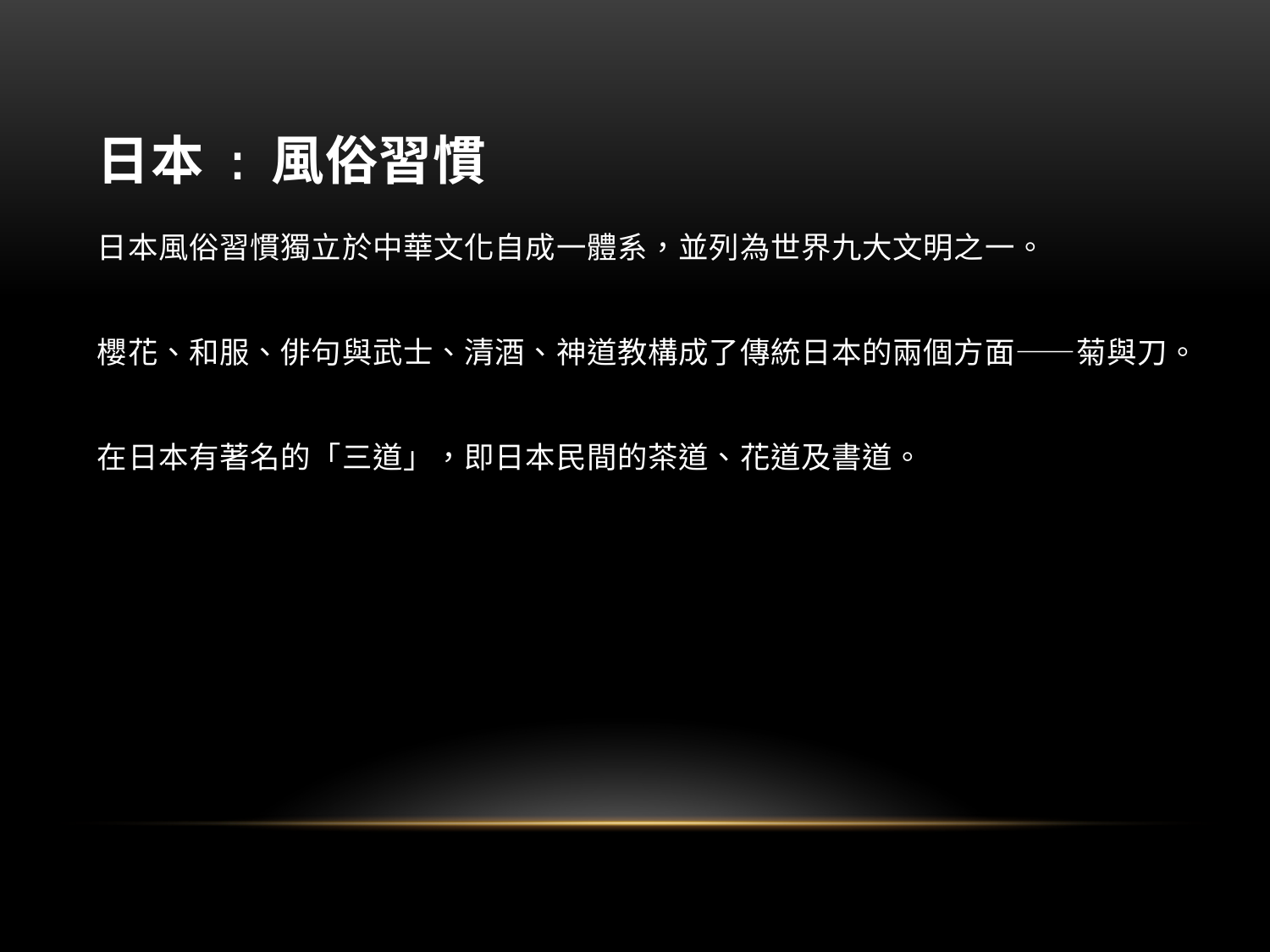

# 日本 : 風俗習慣
日本風俗習慣獨立於中華文化自成一體系，並列為世界九大文明之一。

櫻花、和服、俳句與武士、清酒、神道教構成了傳統日本的兩個方面——菊與刀。

在日本有著名的「三道」，即日本民間的茶道、花道及書道。